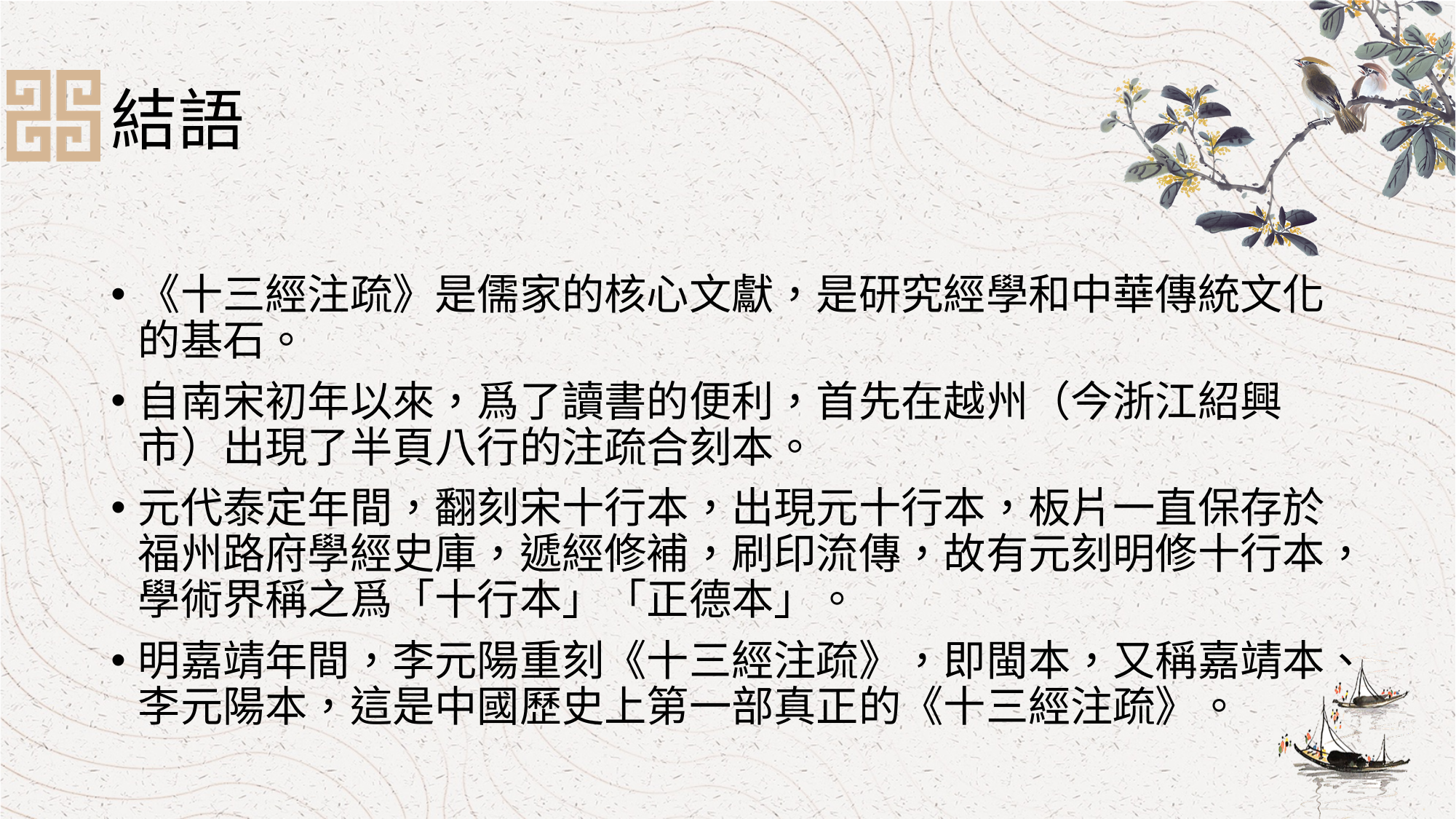

# 結語
《十三經注疏》是儒家的核心文獻，是研究經學和中華傳統文化的基石。
自南宋初年以來，爲了讀書的便利，首先在越州（今浙江紹興市）出現了半頁八行的注疏合刻本。
元代泰定年間，翻刻宋十行本，出現元十行本，板片一直保存於福州路府學經史庫，遞經修補，刷印流傳，故有元刻明修十行本，學術界稱之爲「十行本」「正德本」。
明嘉靖年間，李元陽重刻《十三經注疏》，即閩本，又稱嘉靖本、李元陽本，這是中國歷史上第一部真正的《十三經注疏》。